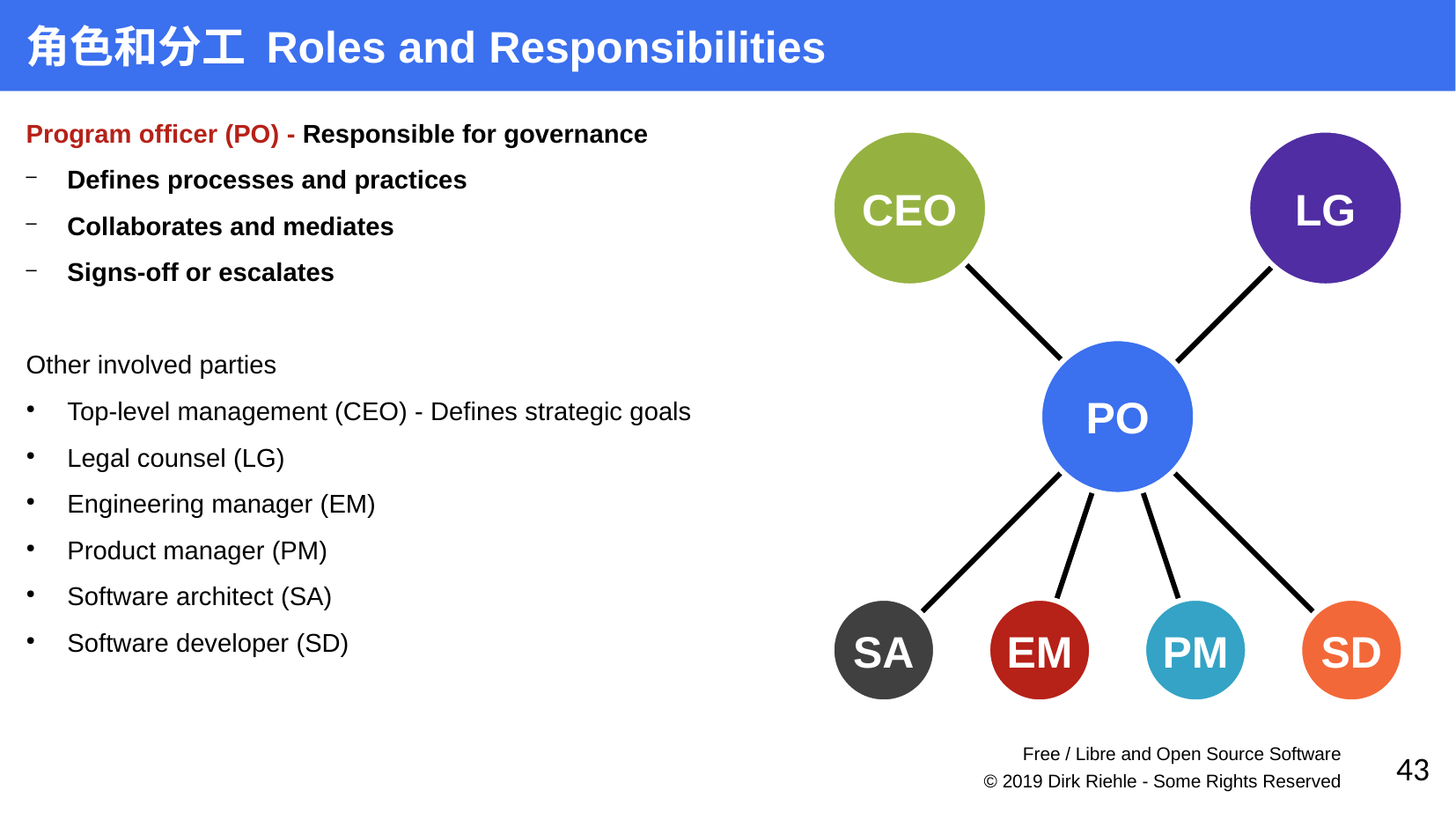

角色和分工 Roles and Responsibilities
Program officer (PO) - Responsible for governance
Defines processes and practices
Collaborates and mediates
Signs-off or escalates

Other involved parties
Top-level management (CEO) - Defines strategic goals
Legal counsel (LG)
Engineering manager (EM)
Product manager (PM)
Software architect (SA)
Software developer (SD)
CEO
LG

PO

SA
EM
PM
SD
Free / Libre and Open Source Software
43
© 2019 Dirk Riehle - Some Rights Reserved